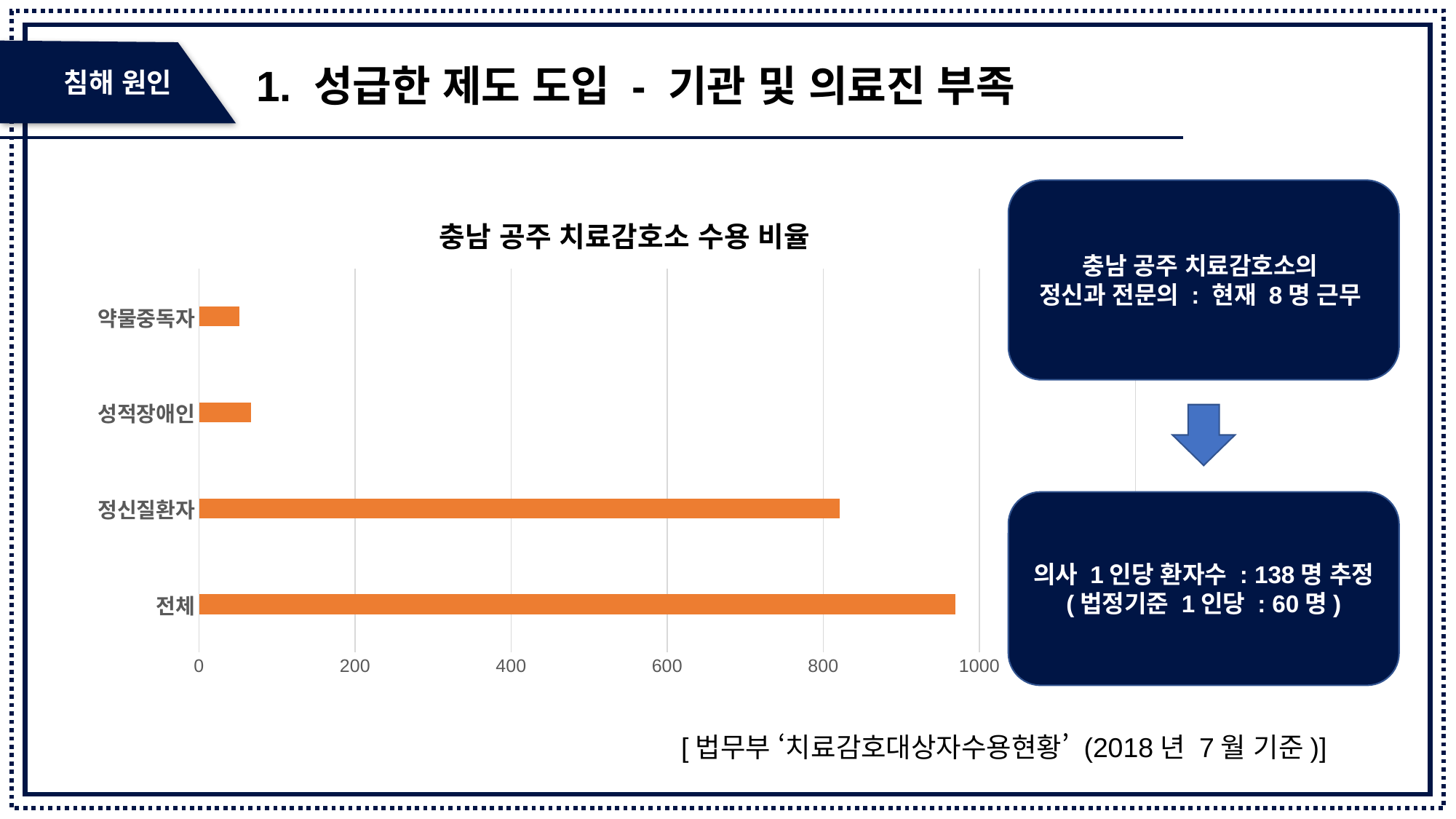

침해 원인
1. 성급한 제도 도입 - 기관 및 의료진 부족

충남 공주 치료감호소의
정신과 전문의 : 현재 8명 근무

### Chart: 충남 공주 치료감호소 수용 비율

| Category | 열3 | 열1 | 열2 |
|---|---|---|---|
| 전체 | None | 969.0 | None |
| 정신질환자 | None | 821.0 | None |
| 성적장애인 | None | 67.0 | None |
| 약물중독자 | None | 52.0 | None |
의사 1인당 환자수 : 138명 추정
(법정기준 1인당 : 60명)
[법무부 ‘치료감호대상자수용현황’ (2018년 7월 기준)]